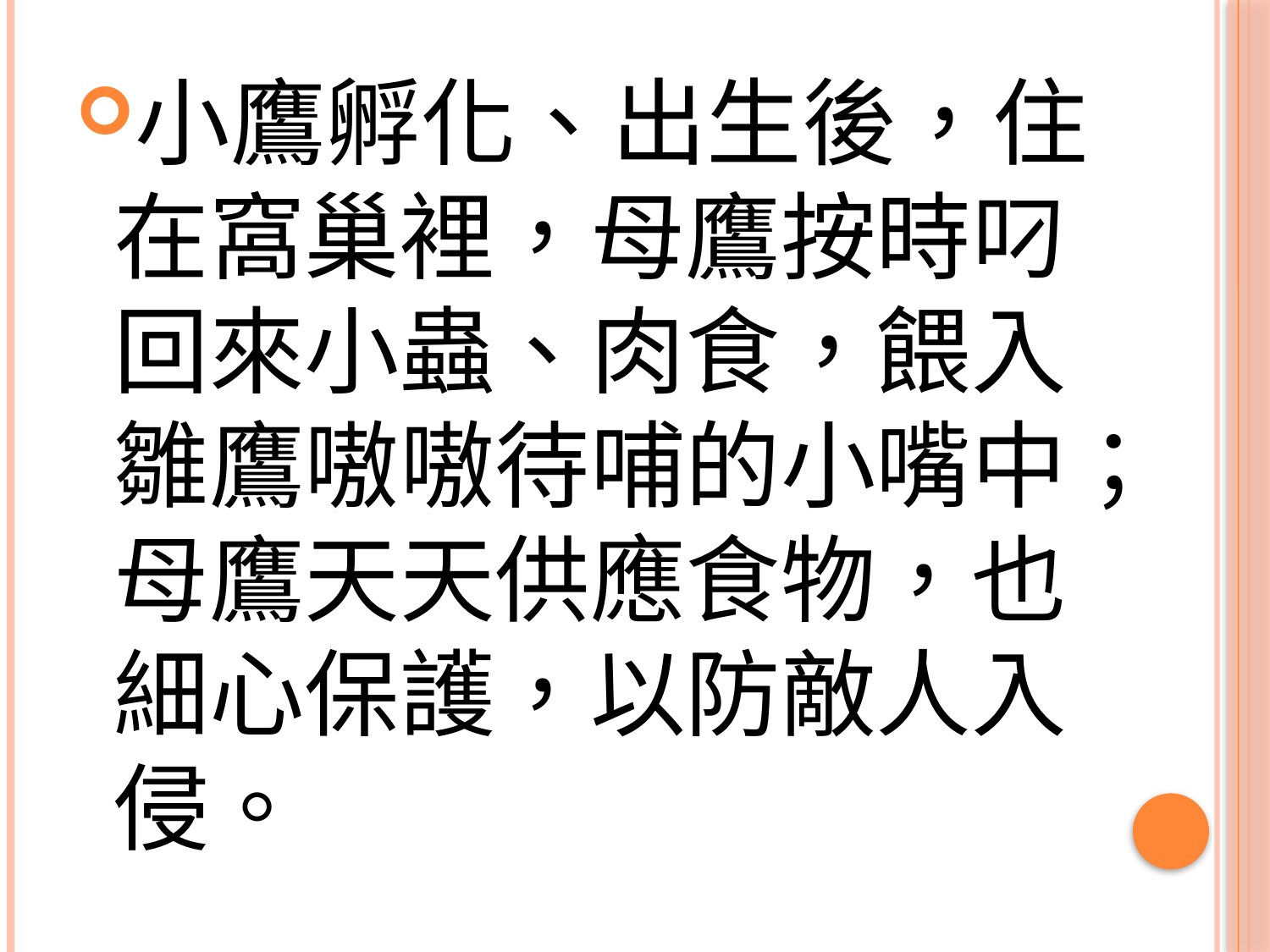

小鷹孵化、出生後，住在窩巢裡，母鷹按時叼回來小蟲、肉食，餵入雛鷹嗷嗷待哺的小嘴中；母鷹天天供應食物，也細心保護，以防敵人入侵。